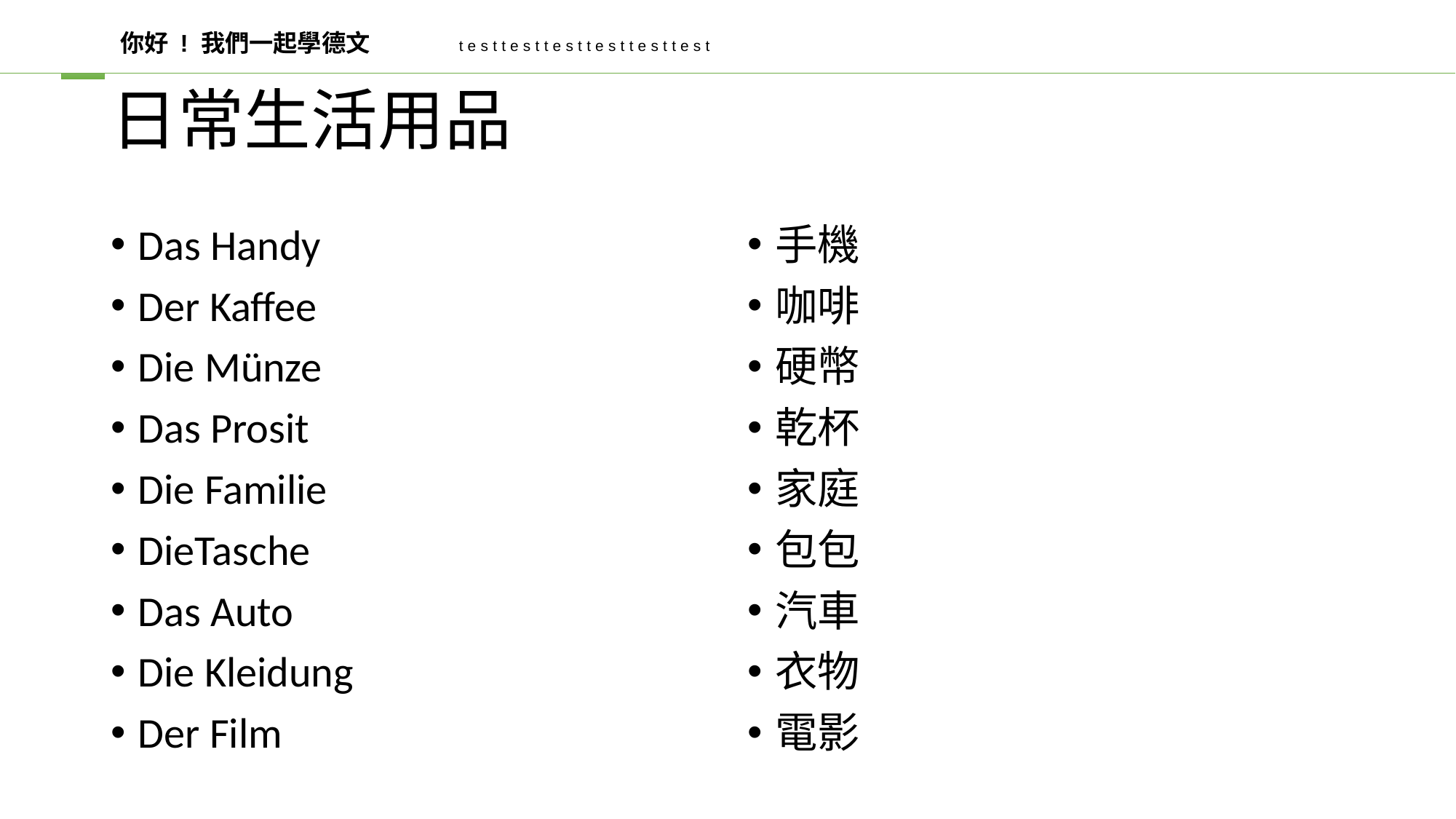

你好 ! 我們一起學德文
testtesttesttesttesttest

# 日常生活用品
Das Handy
Der Kaffee
Die Münze
Das Prosit
Die Familie
DieTasche
Das Auto
Die Kleidung
Der Film
手機
咖啡
硬幣
乾杯
家庭
包包
汽車
衣物
電影